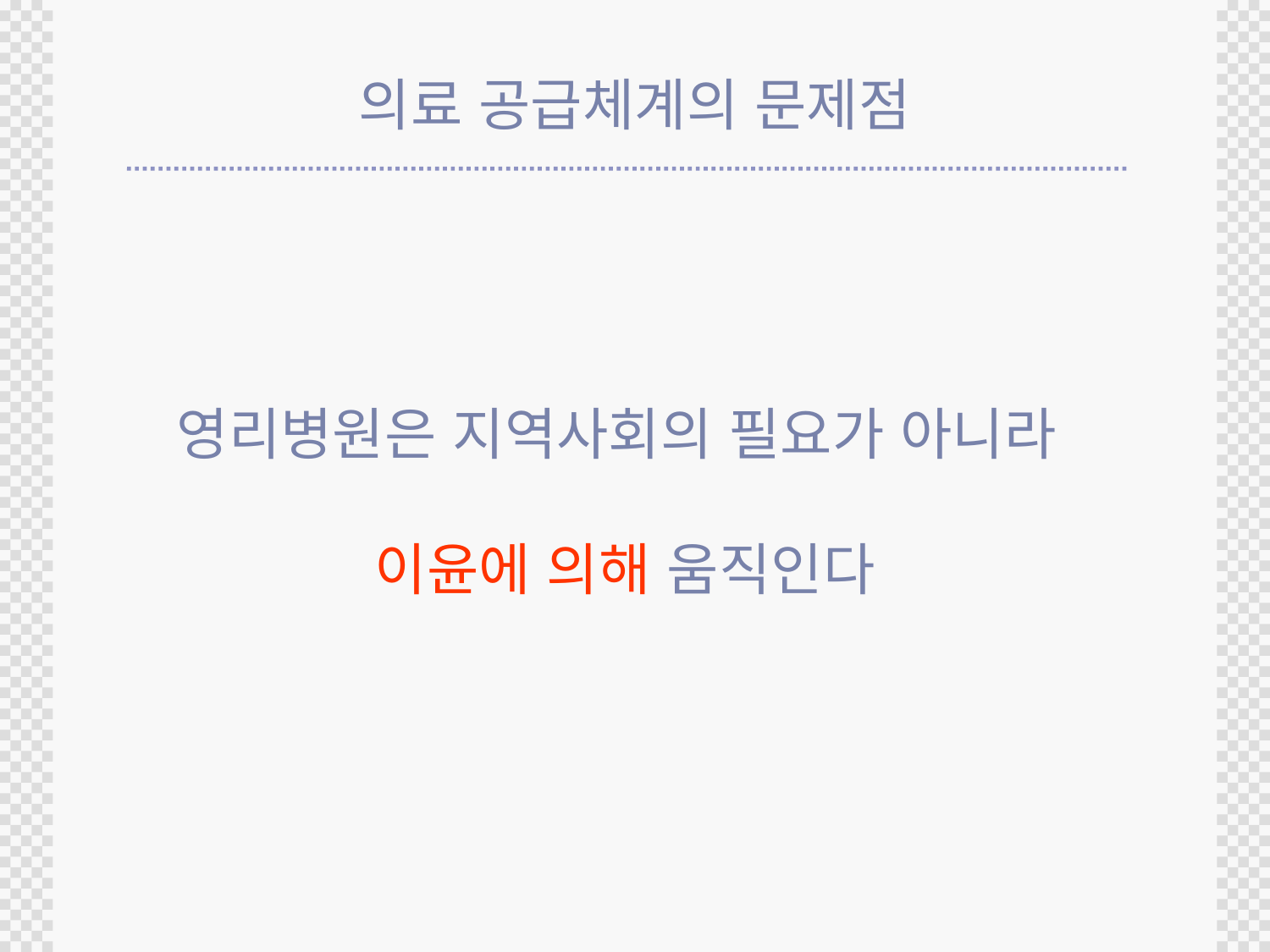

# 의료 공급체계의 문제점

영리병원은 지역사회의 필요가 아니라
이윤에 의해 움직인다